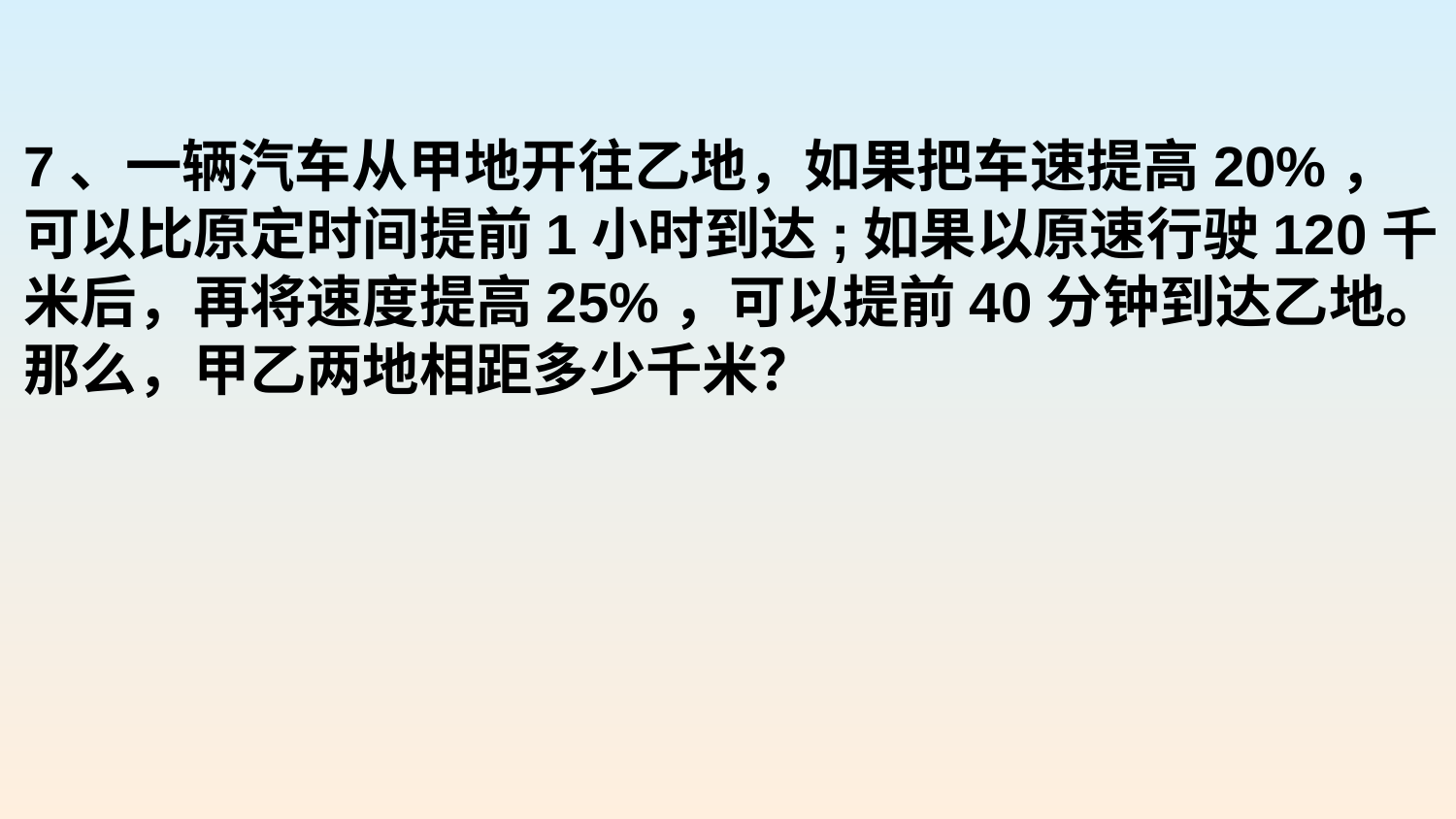

7、一辆汽车从甲地开往乙地，如果把车速提高20%，可以比原定时间提前1小时到达;如果以原速行驶120千米后，再将速度提高25%，可以提前40分钟到达乙地。那么，甲乙两地相距多少千米？